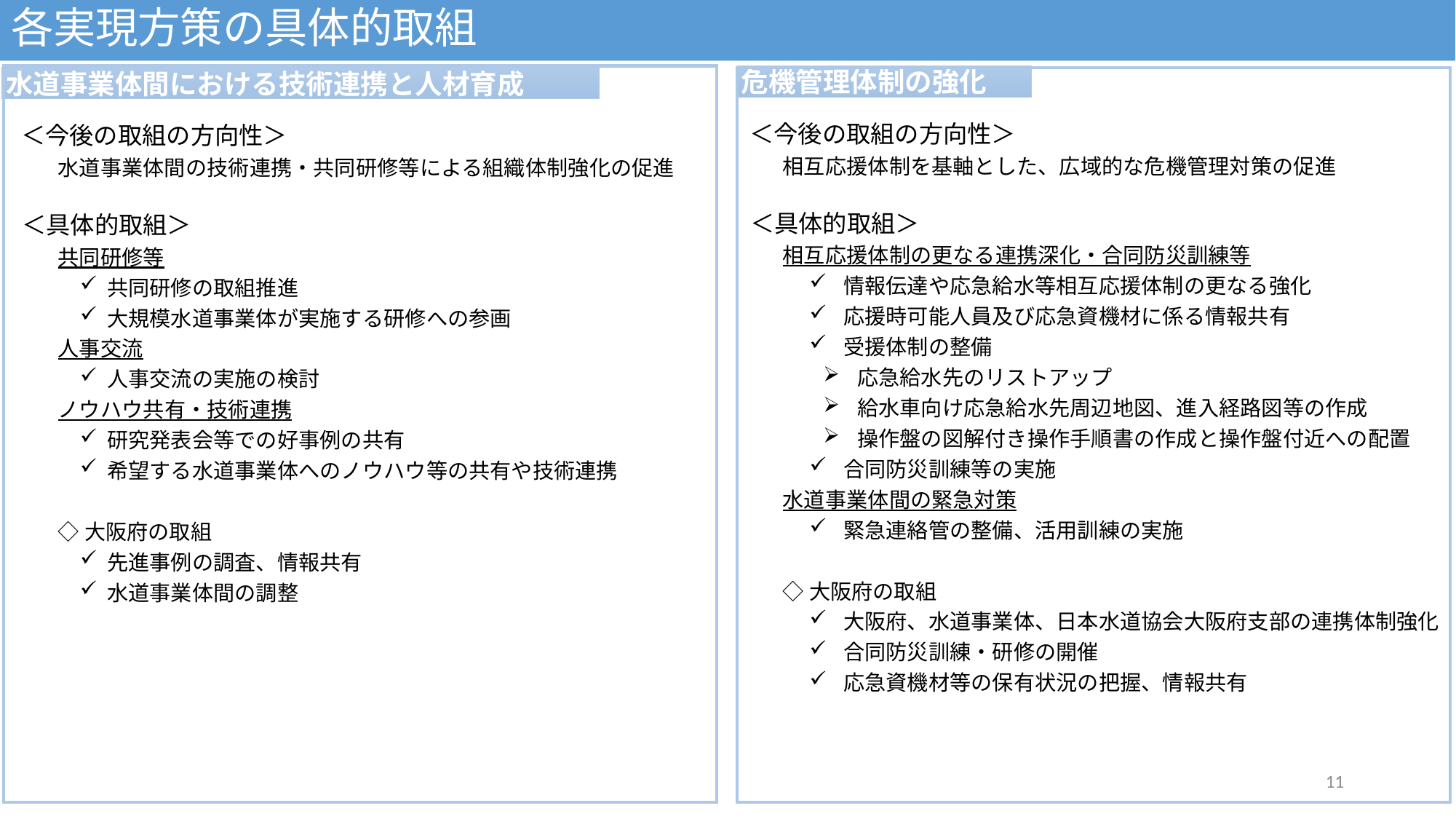

# 各実現方策の具体的取組
危機管理体制の強化

水道事業体間における技術連携と人材育成

＜今後の取組の方向性＞
相互応援体制を基軸とした、広域的な危機管理対策の促進
＜具体的取組＞
相互応援体制の更なる連携深化・合同防災訓練等
情報伝達や応急給水等相互応援体制の更なる強化
応援時可能人員及び応急資機材に係る情報共有
受援体制の整備
応急給水先のリストアップ
給水車向け応急給水先周辺地図、進入経路図等の作成
操作盤の図解付き操作手順書の作成と操作盤付近への配置
合同防災訓練等の実施
水道事業体間の緊急対策
緊急連絡管の整備、活用訓練の実施

◇大阪府の取組
大阪府、水道事業体、日本水道協会大阪府支部の連携体制強化
合同防災訓練・研修の開催
応急資機材等の保有状況の把握、情報共有
＜今後の取組の方向性＞
水道事業体間の技術連携・共同研修等による組織体制強化の促進
＜具体的取組＞
共同研修等
共同研修の取組推進
大規模水道事業体が実施する研修への参画
人事交流
人事交流の実施の検討
ノウハウ共有・技術連携
研究発表会等での好事例の共有
希望する水道事業体へのノウハウ等の共有や技術連携

◇大阪府の取組
先進事例の調査、情報共有
水道事業体間の調整
11